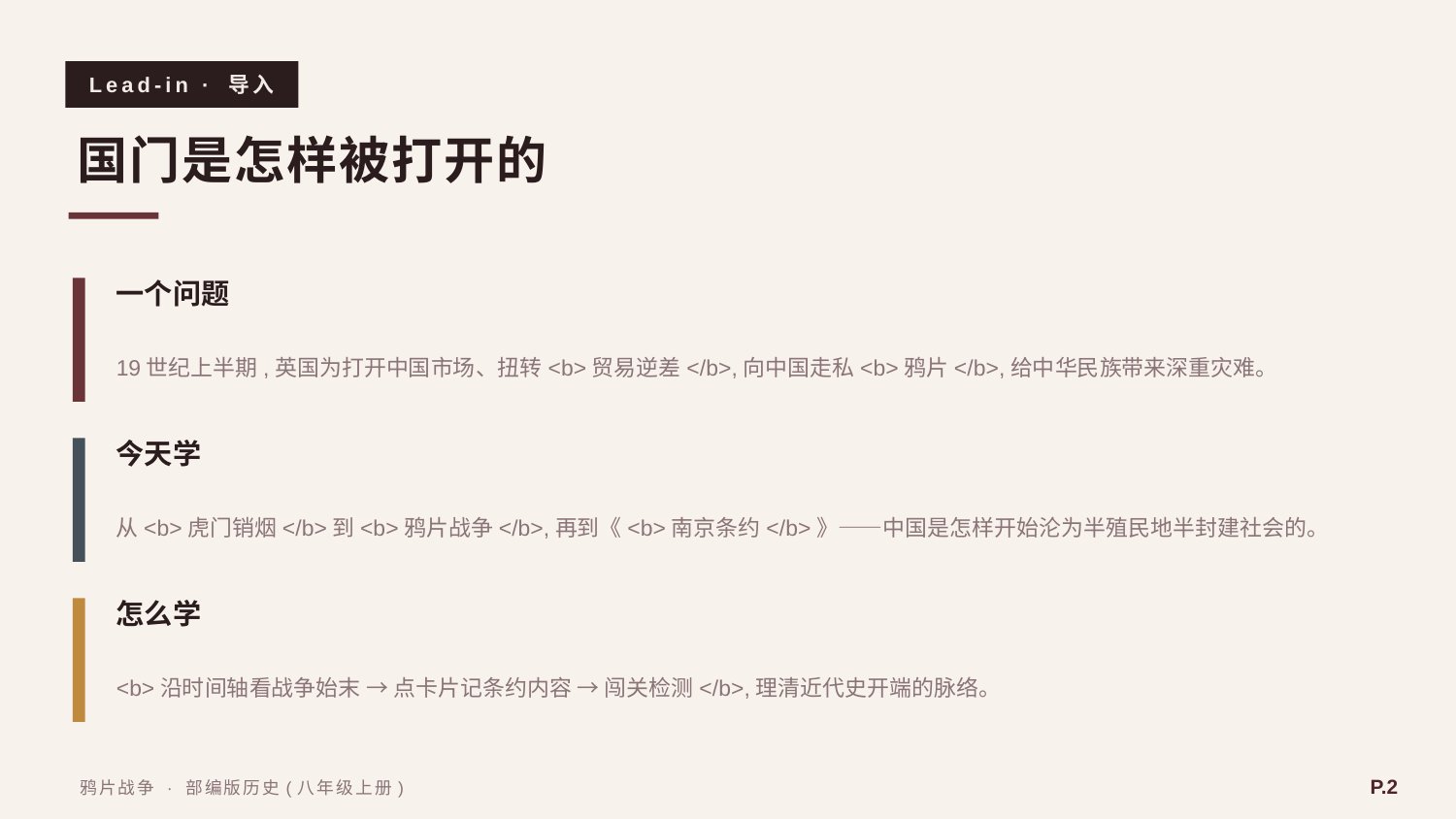

Lead-in · 导入

国门是怎样被打开的

一个问题

19世纪上半期,英国为打开中国市场、扭转<b>贸易逆差</b>,向中国走私<b>鸦片</b>,给中华民族带来深重灾难。
今天学

从<b>虎门销烟</b>到<b>鸦片战争</b>,再到《<b>南京条约</b>》——中国是怎样开始沦为半殖民地半封建社会的。
怎么学

<b>沿时间轴看战争始末 → 点卡片记条约内容 → 闯关检测</b>,理清近代史开端的脉络。
P.2
鸦片战争 · 部编版历史(八年级上册)